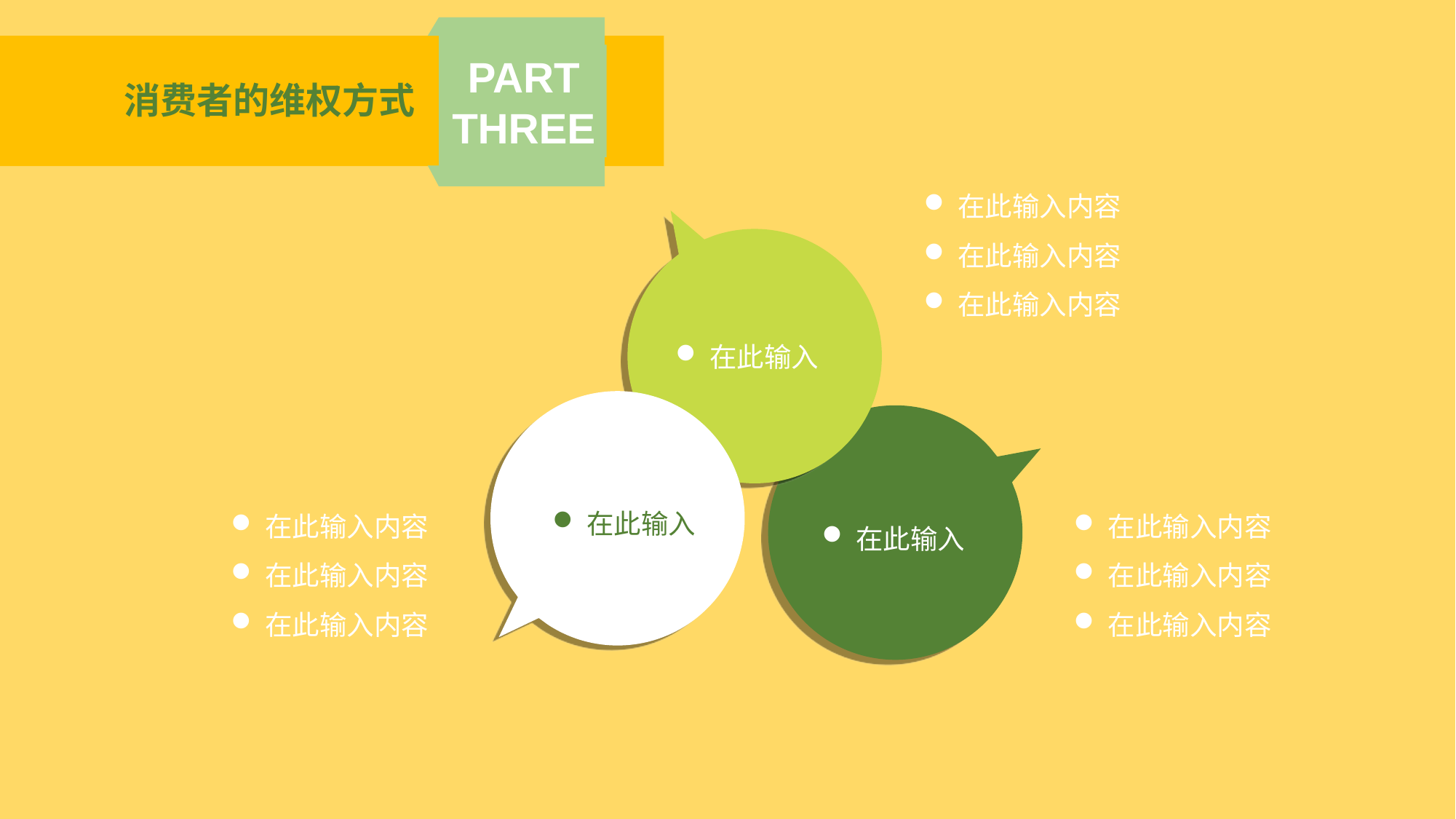

PART THREE

消费者的维权方式
在此输入内容
在此输入内容
在此输入内容

在此输入

在此输入内容
在此输入内容
在此输入内容
在此输入
在此输入内容
在此输入内容
在此输入内容
在此输入